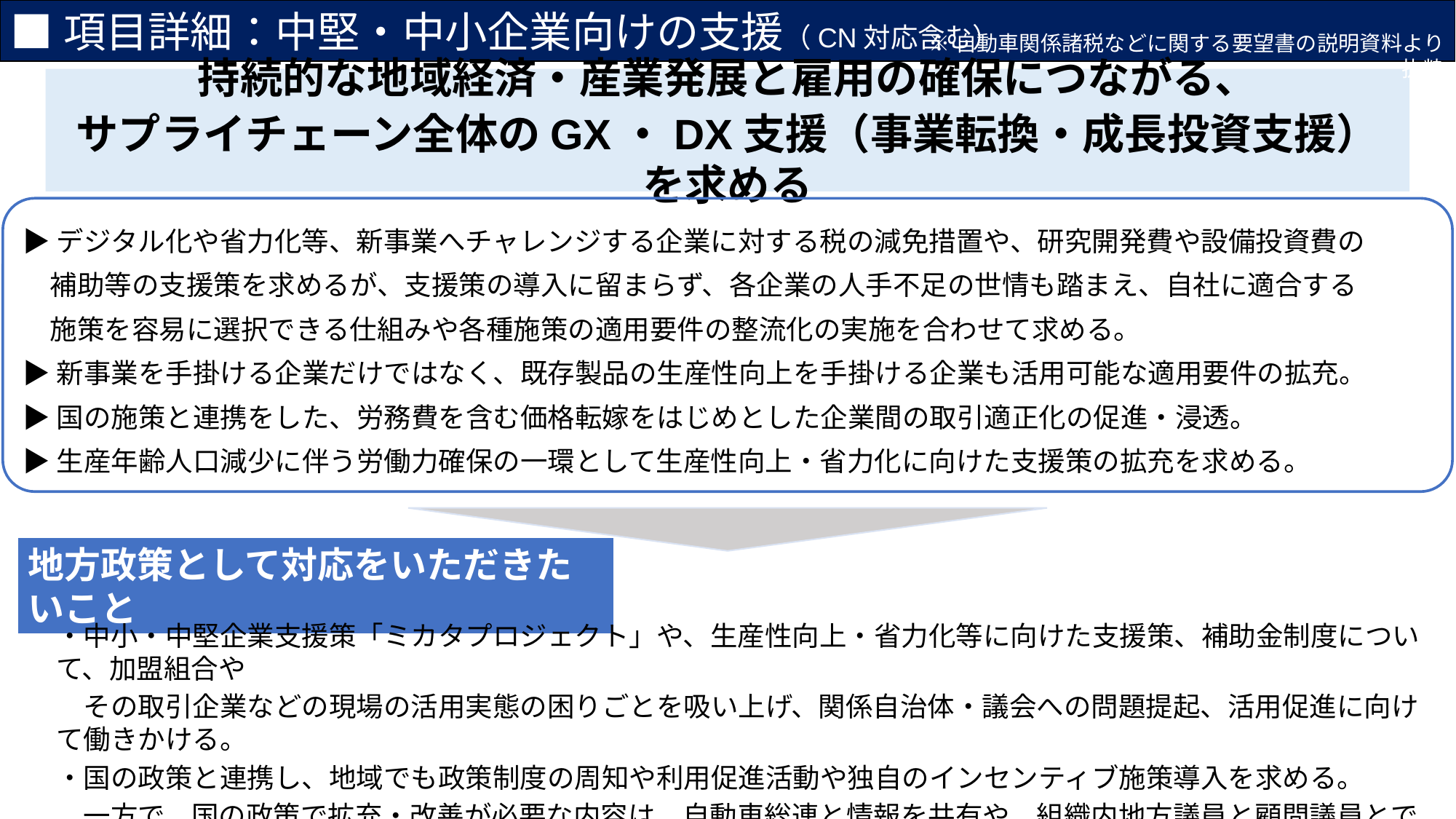

■項目詳細：中堅・中小企業向けの支援（CN対応含む）
※自動車関係諸税などに関する要望書の説明資料より抜粋
持続的な地域経済・産業発展と雇用の確保につながる、
サプライチェーン全体のGX・DX支援（事業転換・成長投資支援）を求める
▶デジタル化や省力化等、新事業へチャレンジする企業に対する税の減免措置や、研究開発費や設備投資費の
　補助等の支援策を求めるが、支援策の導入に留まらず、各企業の人手不足の世情も踏まえ、自社に適合する
　施策を容易に選択できる仕組みや各種施策の適用要件の整流化の実施を合わせて求める。
▶新事業を手掛ける企業だけではなく、既存製品の生産性向上を手掛ける企業も活用可能な適用要件の拡充。
▶国の施策と連携をした、労務費を含む価格転嫁をはじめとした企業間の取引適正化の促進・浸透。
▶生産年齢人口減少に伴う労働力確保の一環として生産性向上・省力化に向けた支援策の拡充を求める。

地方政策として対応をいただきたいこと
・中小・中堅企業支援策「ミカタプロジェクト」や、生産性向上・省力化等に向けた支援策、補助金制度について、加盟組合や
　その取引企業などの現場の活用実態の困りごとを吸い上げ、関係自治体・議会への問題提起、活用促進に向けて働きかける。
・国の政策と連携し、地域でも政策制度の周知や利用促進活動や独自のインセンティブ施策導入を求める。
　一方で、国の政策で拡充・改善が必要な内容は、自動車総連と情報を共有や、組織内地方議員と顧問議員とで連携し、
　推進していく。